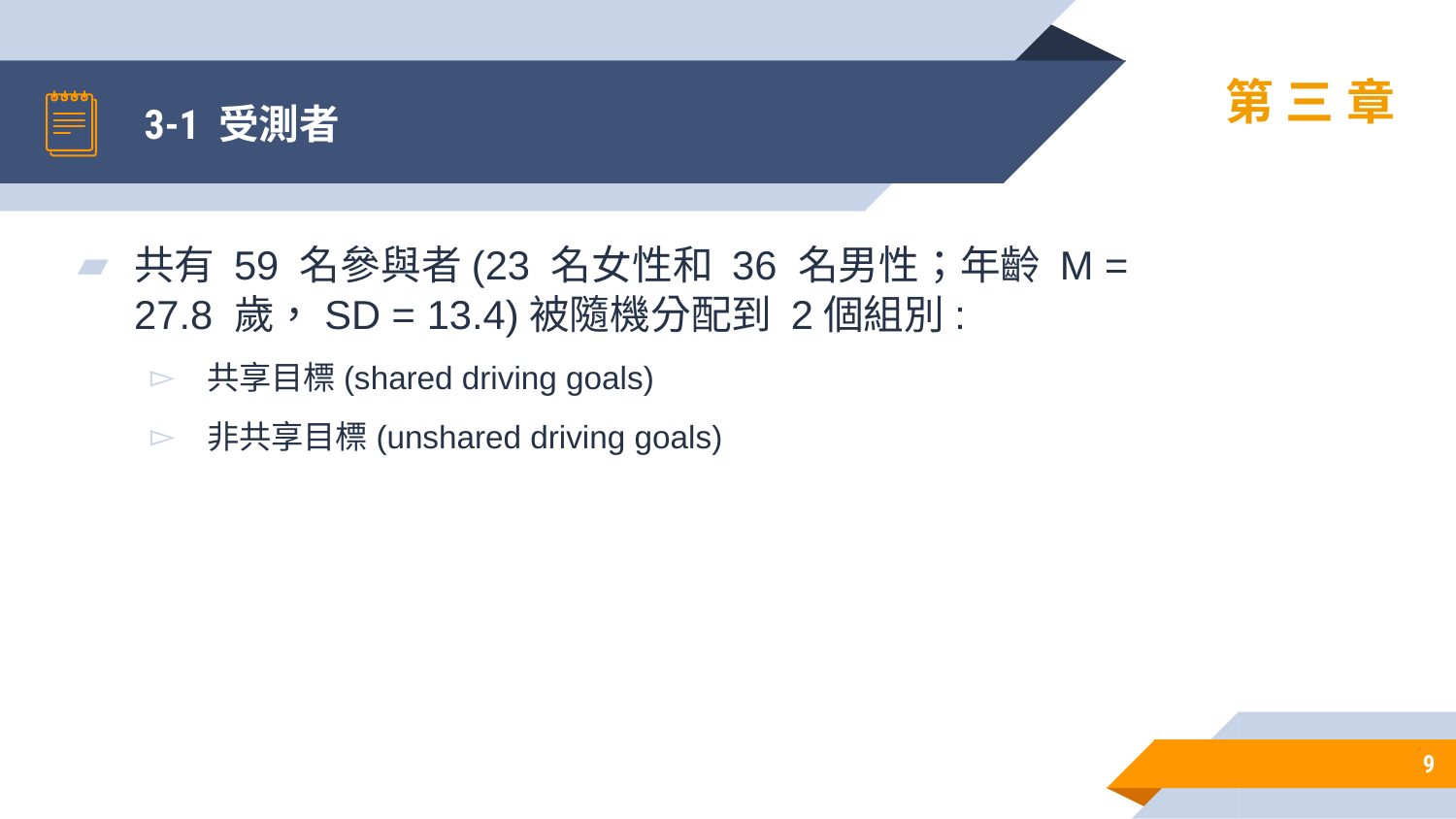

# 3-1 受測者
第三章

共有 59 名參與者(23 名女性和 36 名男性；年齡 M = 27.8 歲，SD = 13.4)被隨機分配到 2個組別:
共享目標(shared driving goals)
非共享目標(unshared driving goals)
9